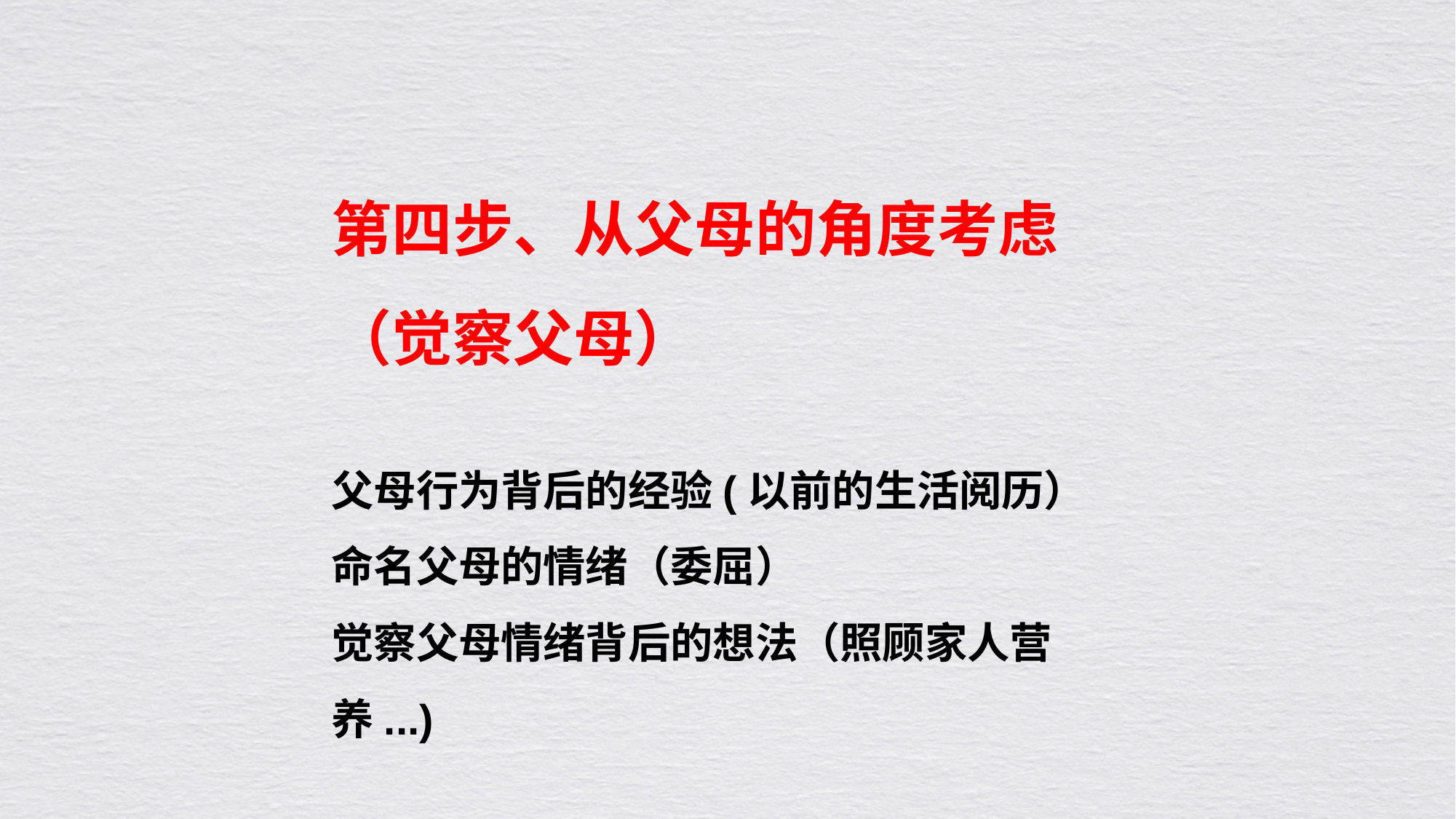

第四步、从父母的角度考虑    （觉察父母）

父母行为背后的经验(以前的生活阅历）
命名父母的情绪（委屈）
觉察父母情绪背后的想法（照顾家人营养...)